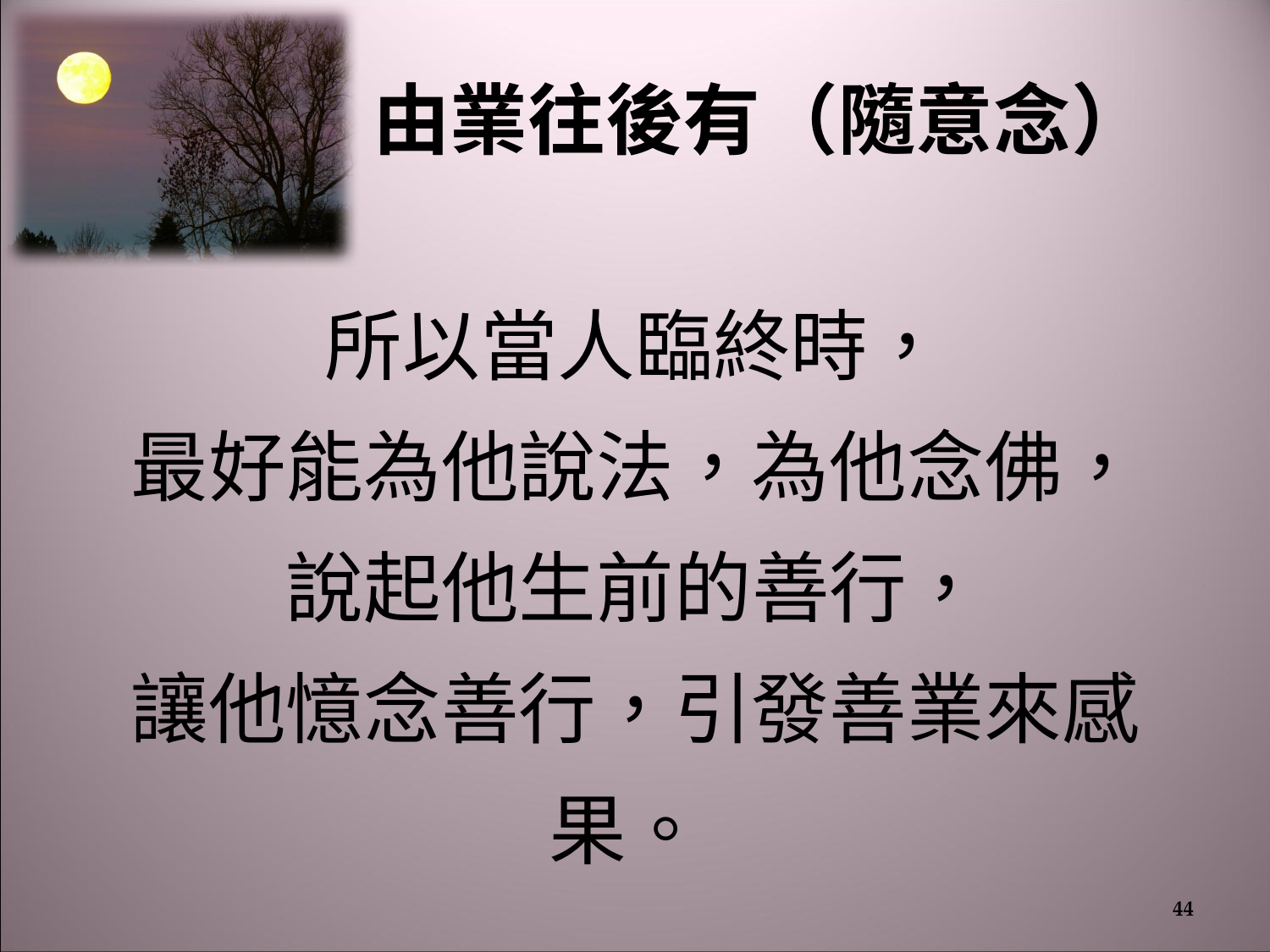

# 由業往後有（隨意念）
所以當人臨終時，
最好能為他說法，為他念佛，
說起他生前的善行，
讓他憶念善行，引發善業來感果。

44